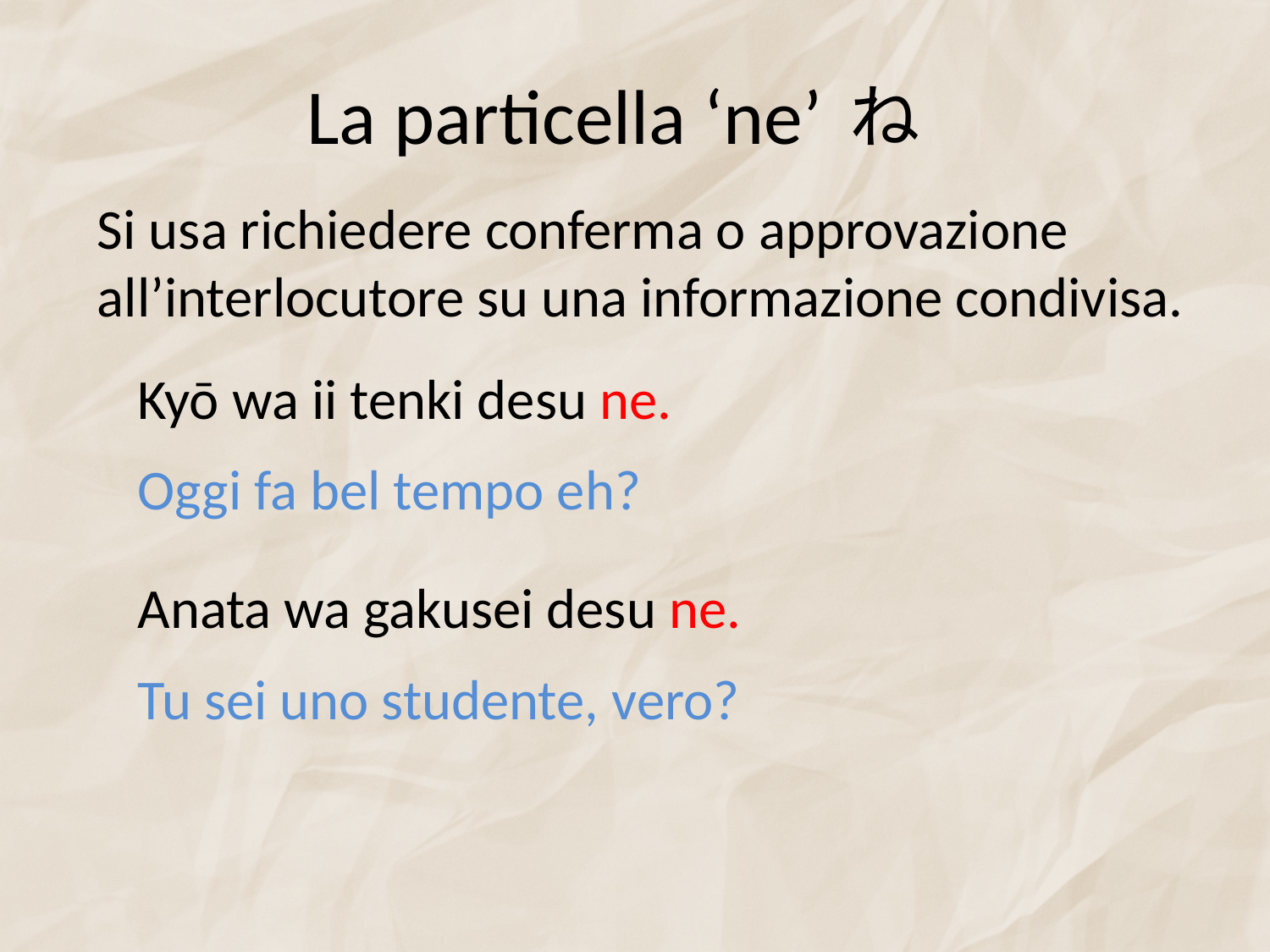

# La particella ‘ne’
ね
Si usa richiedere conferma o approvazione all’interlocutore su una informazione condivisa.
Kyō wa ii tenki desu ne.
Oggi fa bel tempo eh?
Anata wa gakusei desu ne.
Tu sei uno studente, vero?